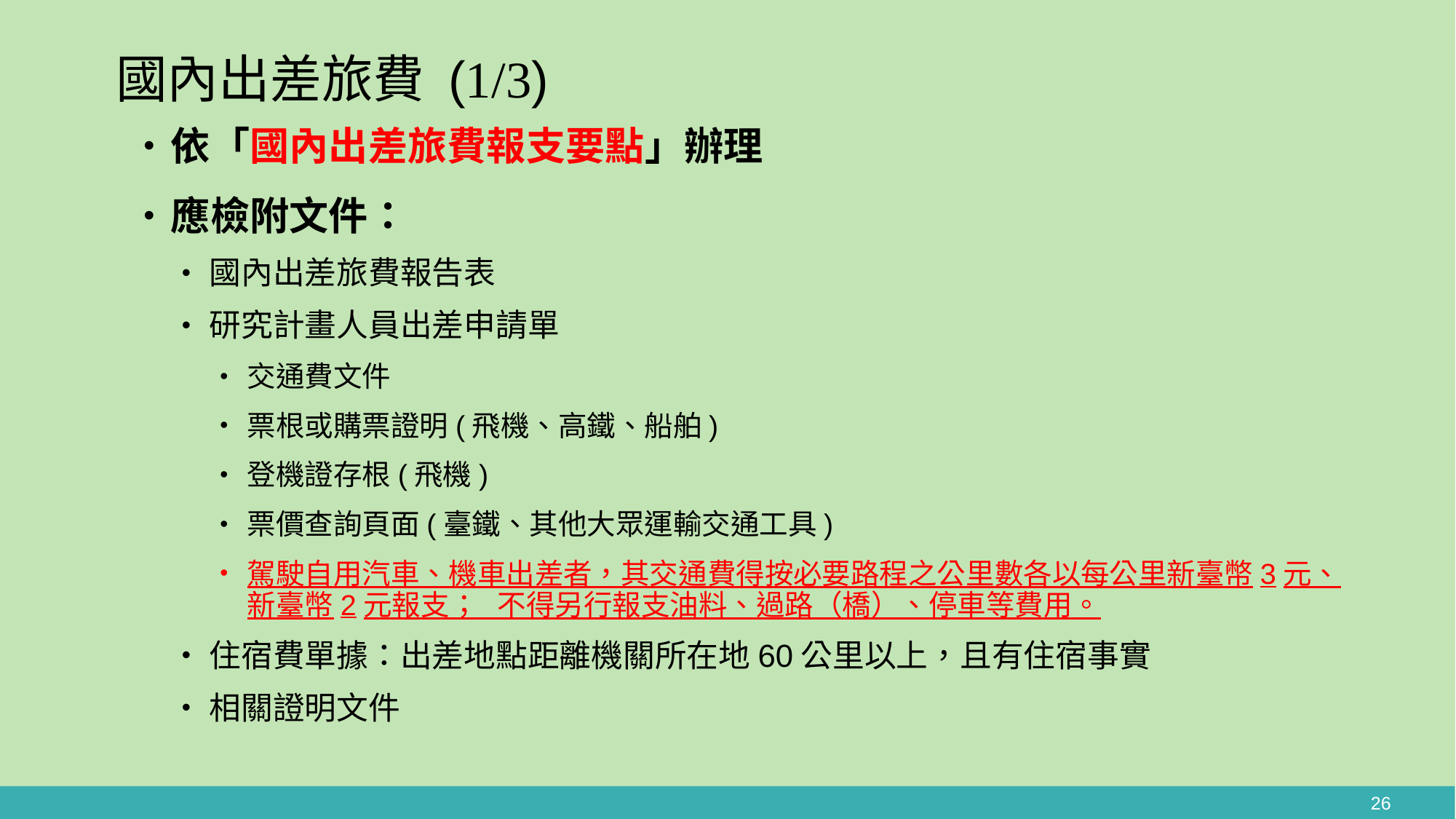

# 國內出差旅費 (1/3)
依「國內出差旅費報支要點」辦理
應檢附文件：
國內出差旅費報告表
研究計畫人員出差申請單
交通費文件
票根或購票證明(飛機、高鐵、船舶)
登機證存根(飛機)
票價查詢頁面(臺鐵、其他大眾運輸交通工具)
駕駛自用汽車、機車出差者，其交通費得按必要路程之公里數各以每公里新臺幣3元、新臺幣2元報支；   不得另行報支油料、過路（橋）、停車等費用。
住宿費單據：出差地點距離機關所在地60公里以上，且有住宿事實
相關證明文件

26